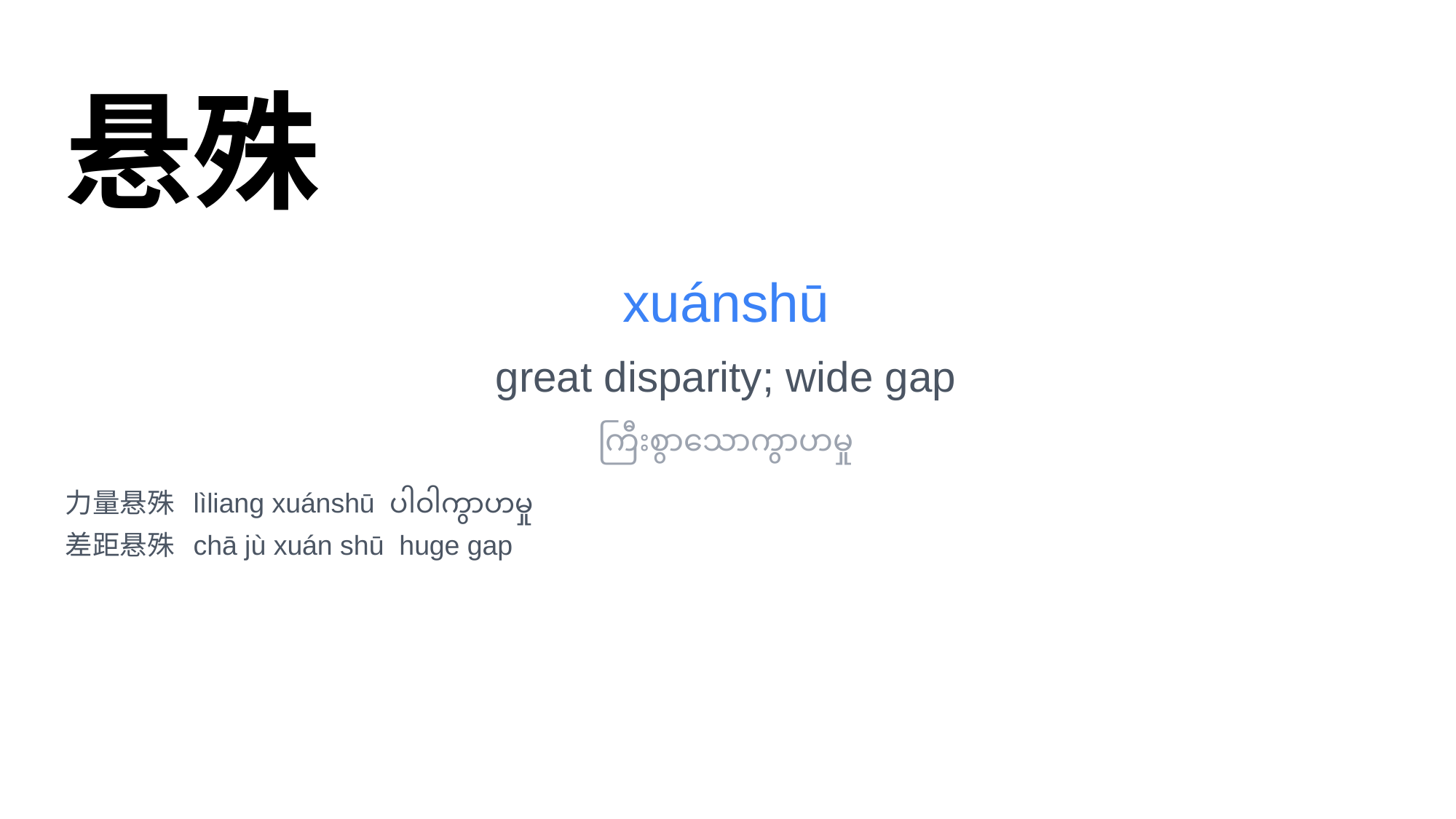

悬殊
xuánshū
great disparity; wide gap
ကြီးစွာသောကွာဟမှု
力量悬殊  lìliang xuánshū  ပါဝါကွာဟမှု
差距悬殊  chā jù xuán shū  huge gap